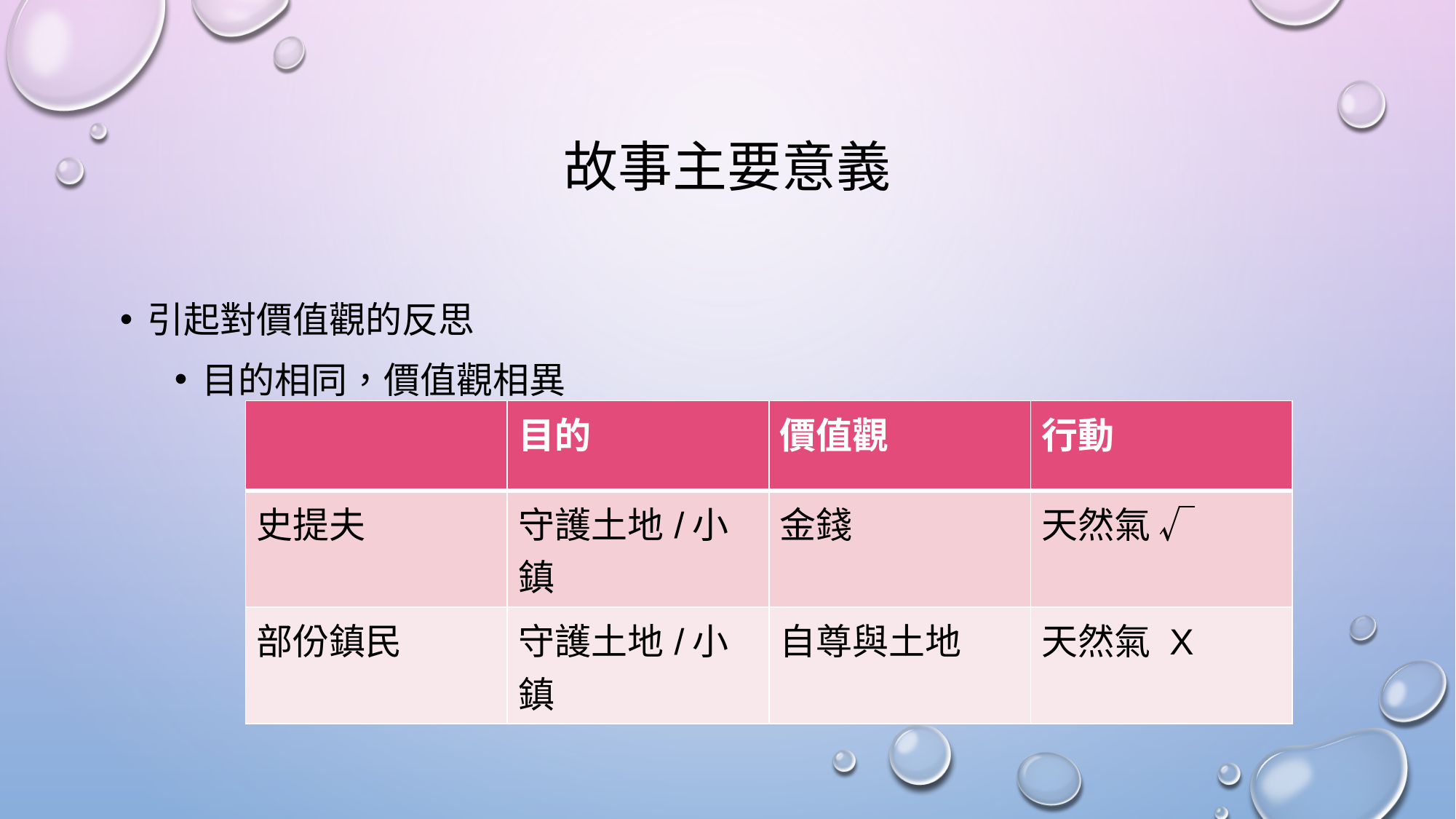

# 故事主要意義
引起對價值觀的反思
目的相同，價值觀相異
|  | 目的 | 價值觀 | 行動 |
| --- | --- | --- | --- |
| 史提夫 | 守護土地/小鎮 | 金錢 | 天然氣 √ |
| 部份鎮民 | 守護土地/小鎮 | 自尊與土地 | 天然氣 X |